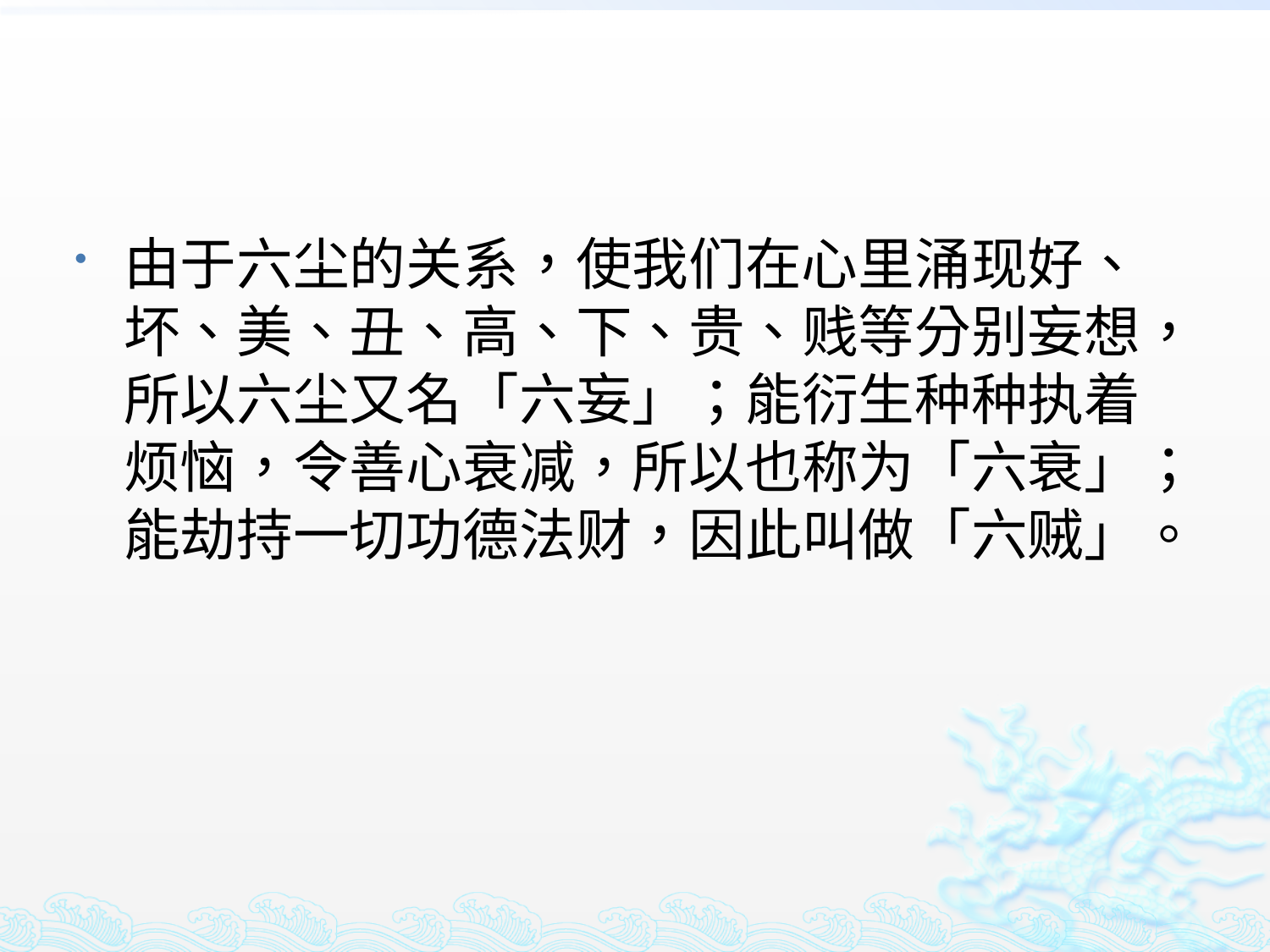

由于六尘的关系，使我们在心里涌现好、坏、美、丑、高、下、贵、贱等分别妄想，所以六尘又名「六妄」；能衍生种种执着烦恼，令善心衰减，所以也称为「六衰」；能劫持一切功德法财，因此叫做「六贼」。